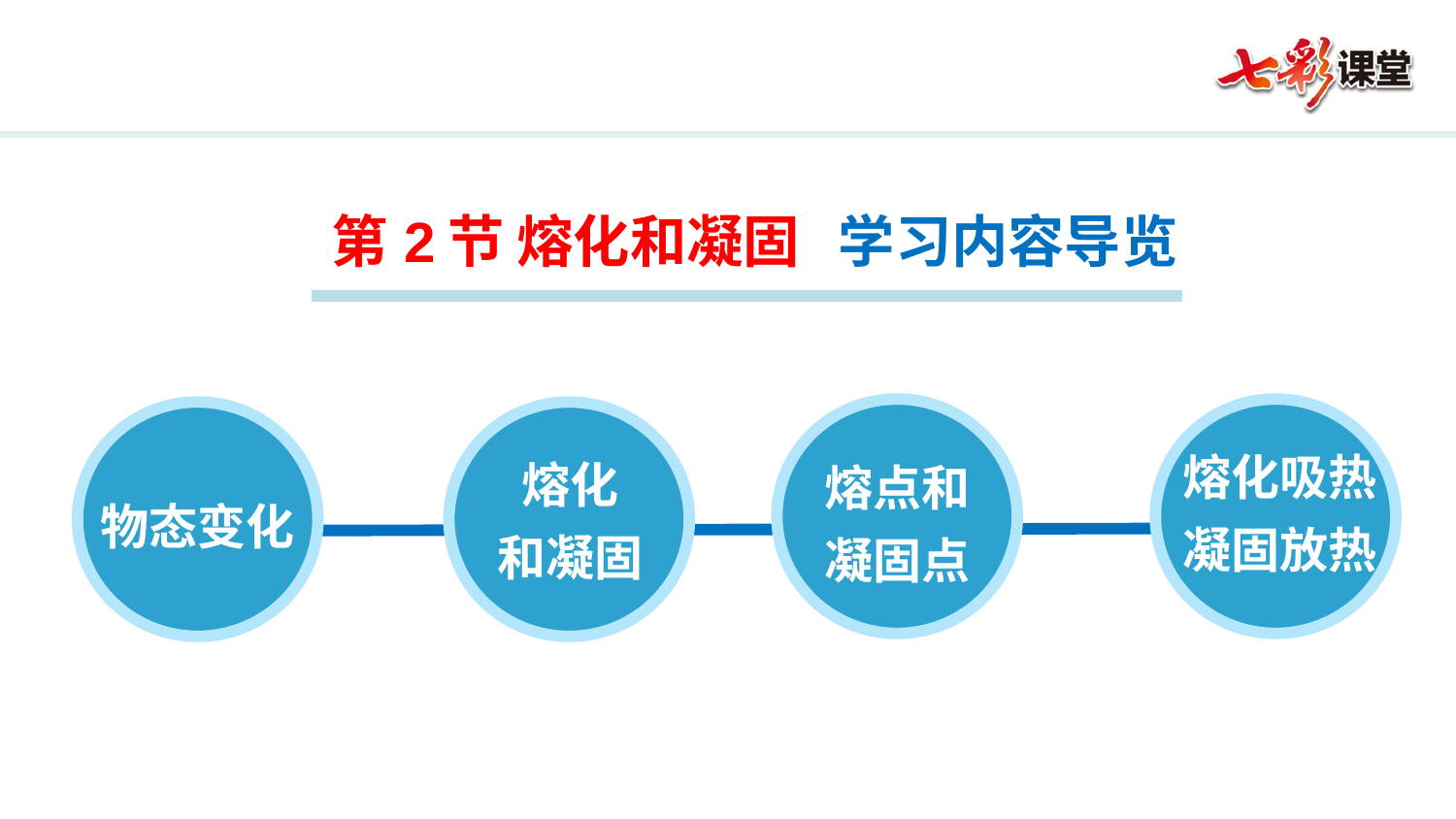

第2节 熔化和凝固   学习内容导览

物态变化
熔点和凝固点
熔化吸热
凝固放热
熔化
和凝固